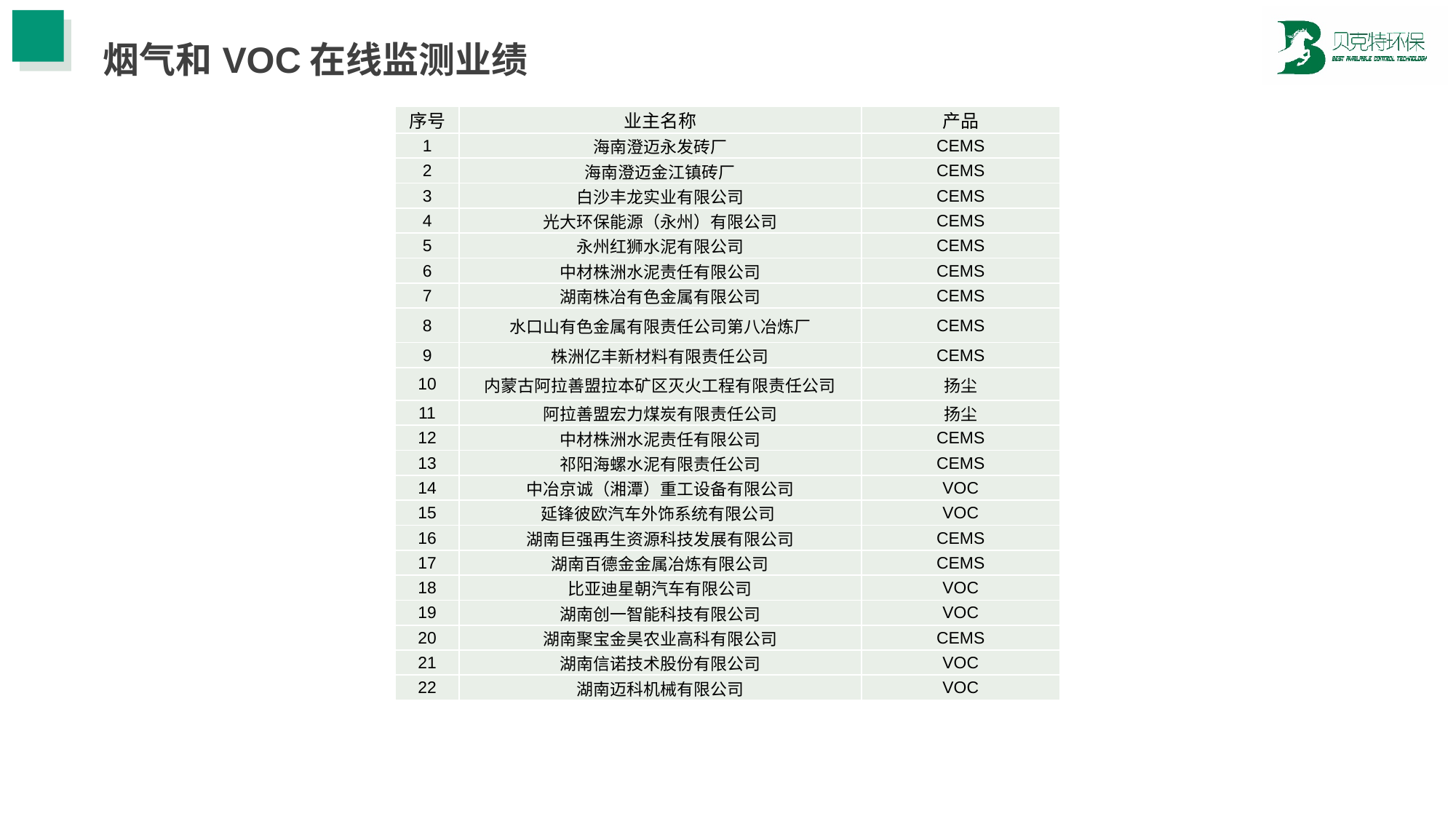

# 烟气和VOC在线监测业绩
| 序号 | 业主名称 | 产品 |
| --- | --- | --- |
| 1 | 海南澄迈永发砖厂 | CEMS |
| 2 | 海南澄迈金江镇砖厂 | CEMS |
| 3 | 白沙丰龙实业有限公司 | CEMS |
| 4 | 光大环保能源（永州）有限公司 | CEMS |
| 5 | 永州红狮水泥有限公司 | CEMS |
| 6 | 中材株洲水泥责任有限公司 | CEMS |
| 7 | 湖南株冶有色金属有限公司 | CEMS |
| 8 | 水口山有色金属有限责任公司第八冶炼厂 | CEMS |
| 9 | 株洲亿丰新材料有限责任公司 | CEMS |
| 10 | 内蒙古阿拉善盟拉本矿区灭火工程有限责任公司 | 扬尘 |
| 11 | 阿拉善盟宏力煤炭有限责任公司 | 扬尘 |
| 12 | 中材株洲水泥责任有限公司 | CEMS |
| 13 | 祁阳海螺水泥有限责任公司 | CEMS |
| 14 | 中冶京诚（湘潭）重工设备有限公司 | VOC |
| 15 | 延锋彼欧汽车外饰系统有限公司 | VOC |
| 16 | 湖南巨强再生资源科技发展有限公司 | CEMS |
| 17 | 湖南百德金金属冶炼有限公司 | CEMS |
| 18 | 比亚迪星朝汽车有限公司 | VOC |
| 19 | 湖南创一智能科技有限公司 | VOC |
| 20 | 湖南聚宝金昊农业高科有限公司 | CEMS |
| 21 | 湖南信诺技术股份有限公司 | VOC |
| 22 | 湖南迈科机械有限公司 | VOC |